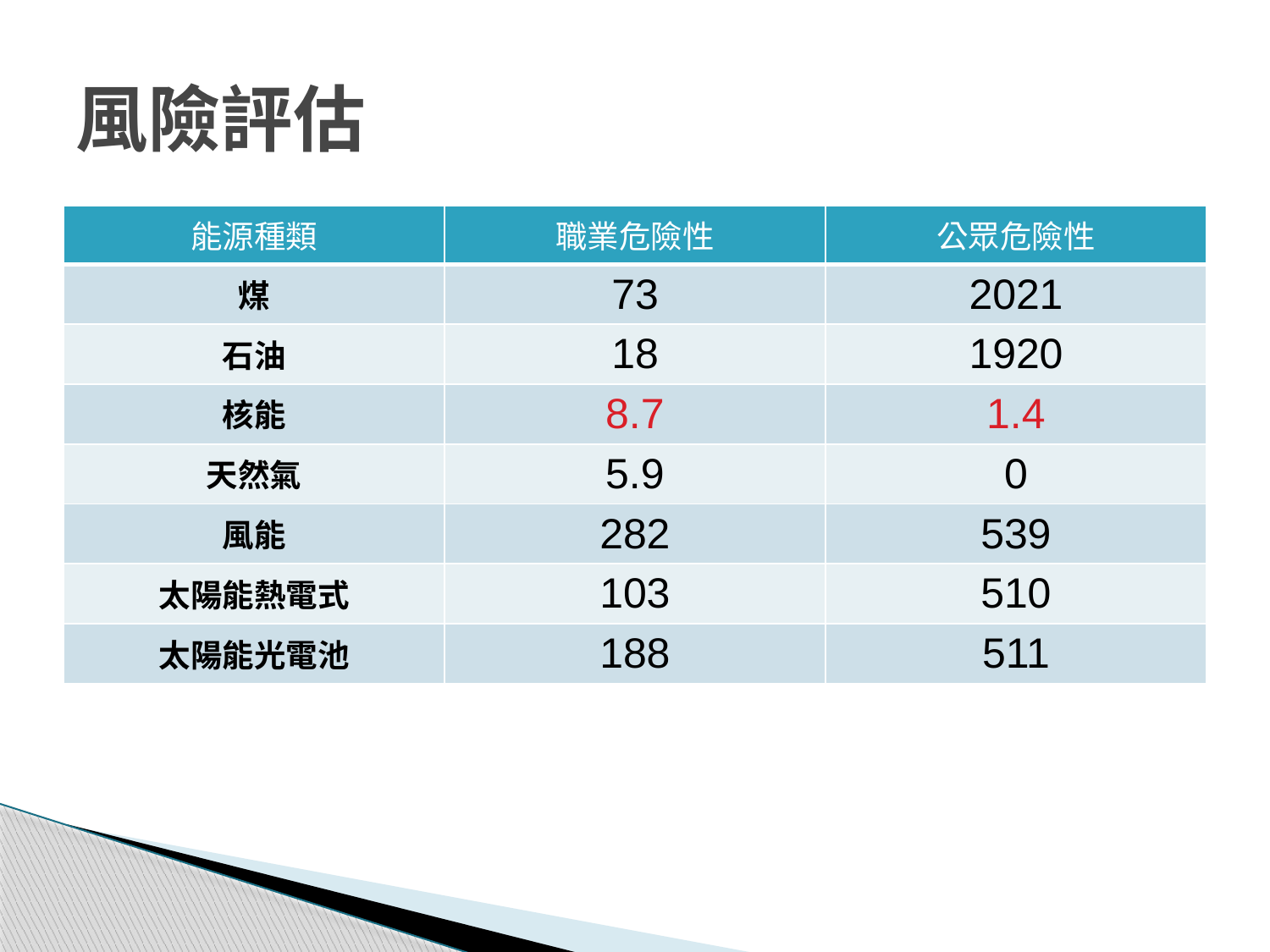

# 風險評估
| 能源種類 | 職業危險性 | 公眾危險性 |
| --- | --- | --- |
| 煤 | 73 | 2021 |
| 石油 | 18 | 1920 |
| 核能 | 8.7 | 1.4 |
| 天然氣 | 5.9 | 0 |
| 風能 | 282 | 539 |
| 太陽能熱電式 | 103 | 510 |
| 太陽能光電池 | 188 | 511 |